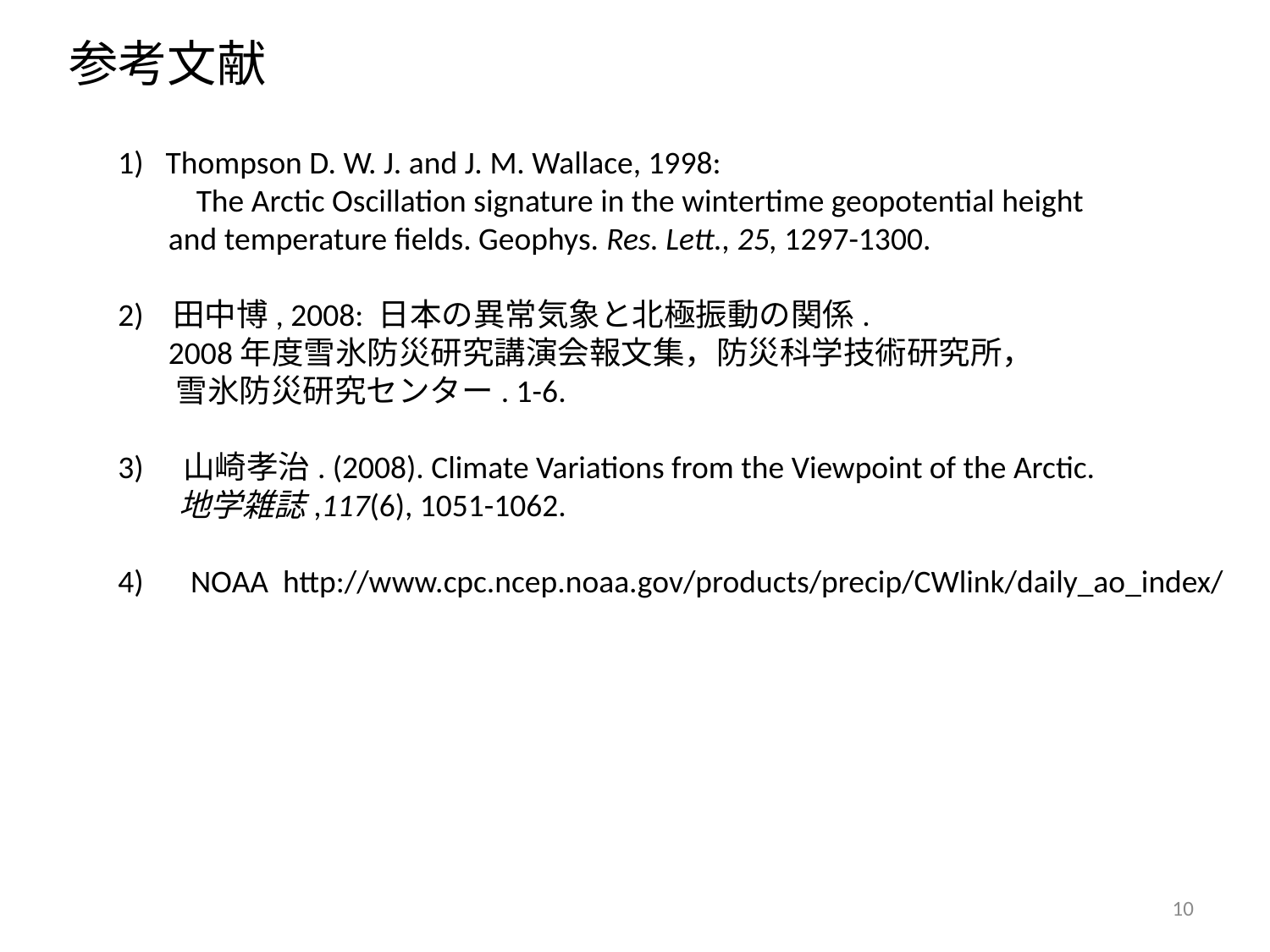

参考文献
Thompson D. W. J. and J. M. Wallace, 1998:
　　 The Arctic Oscillation signature in the wintertime geopotential height
       and temperature fields. Geophys. Res. Lett., 25, 1297-1300.

2)   田中博, 2008: 日本の異常気象と北極振動の関係.
       2008年度雪氷防災研究講演会報文集，防災科学技術研究所，
       雪氷防災研究センター. 1-6.

3)　山崎孝治. (2008). Climate Variations from the Viewpoint of the Arctic.
   　地学雑誌,117(6), 1051-1062.

4)　NOAA  http://www.cpc.ncep.noaa.gov/products/precip/CWlink/daily_ao_index/

10